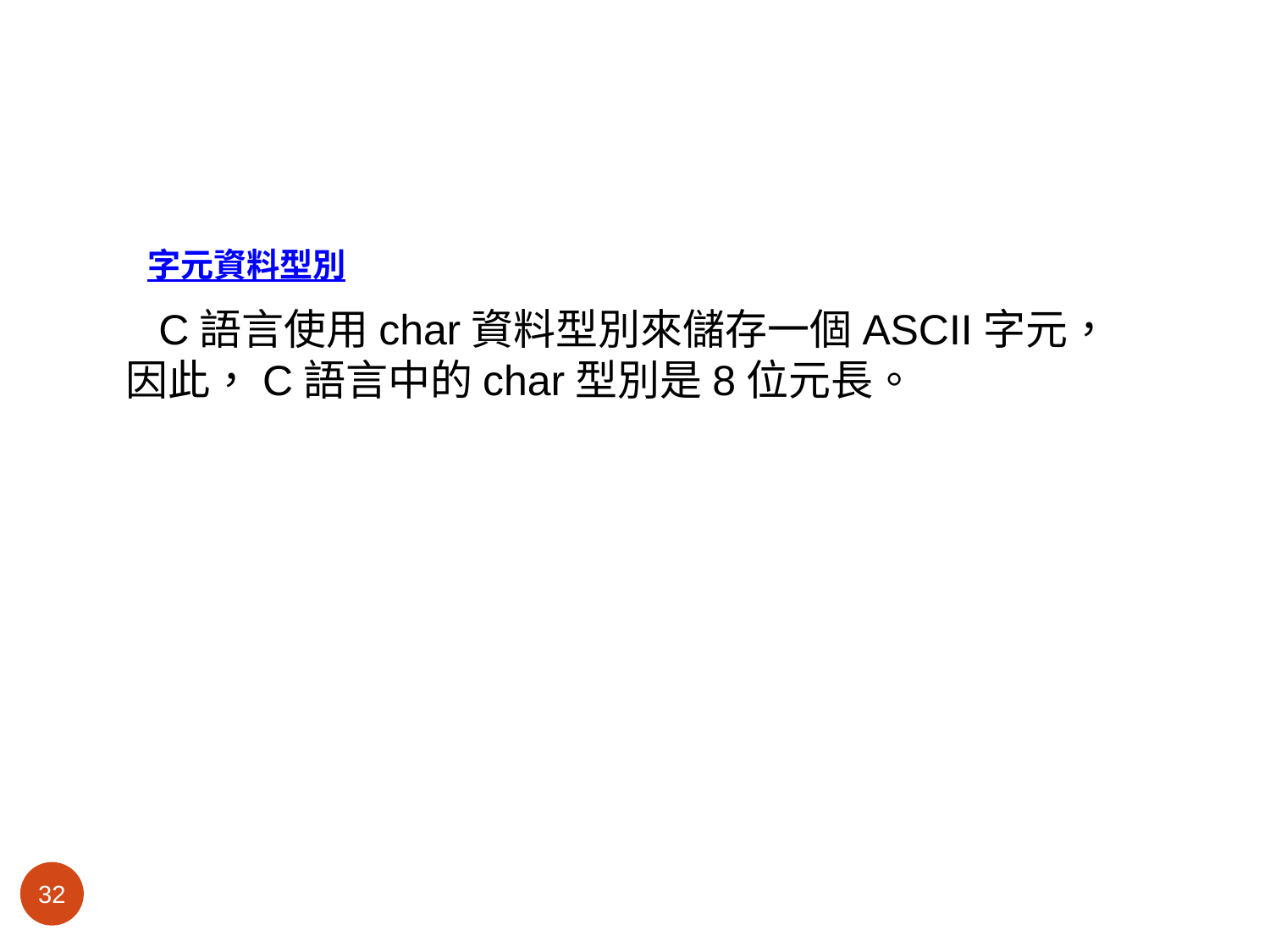

# 字元資料型別
      C語言使用char資料型別來儲存一個ASCII字元，因此，C語言中的char型別是8位元長。

32